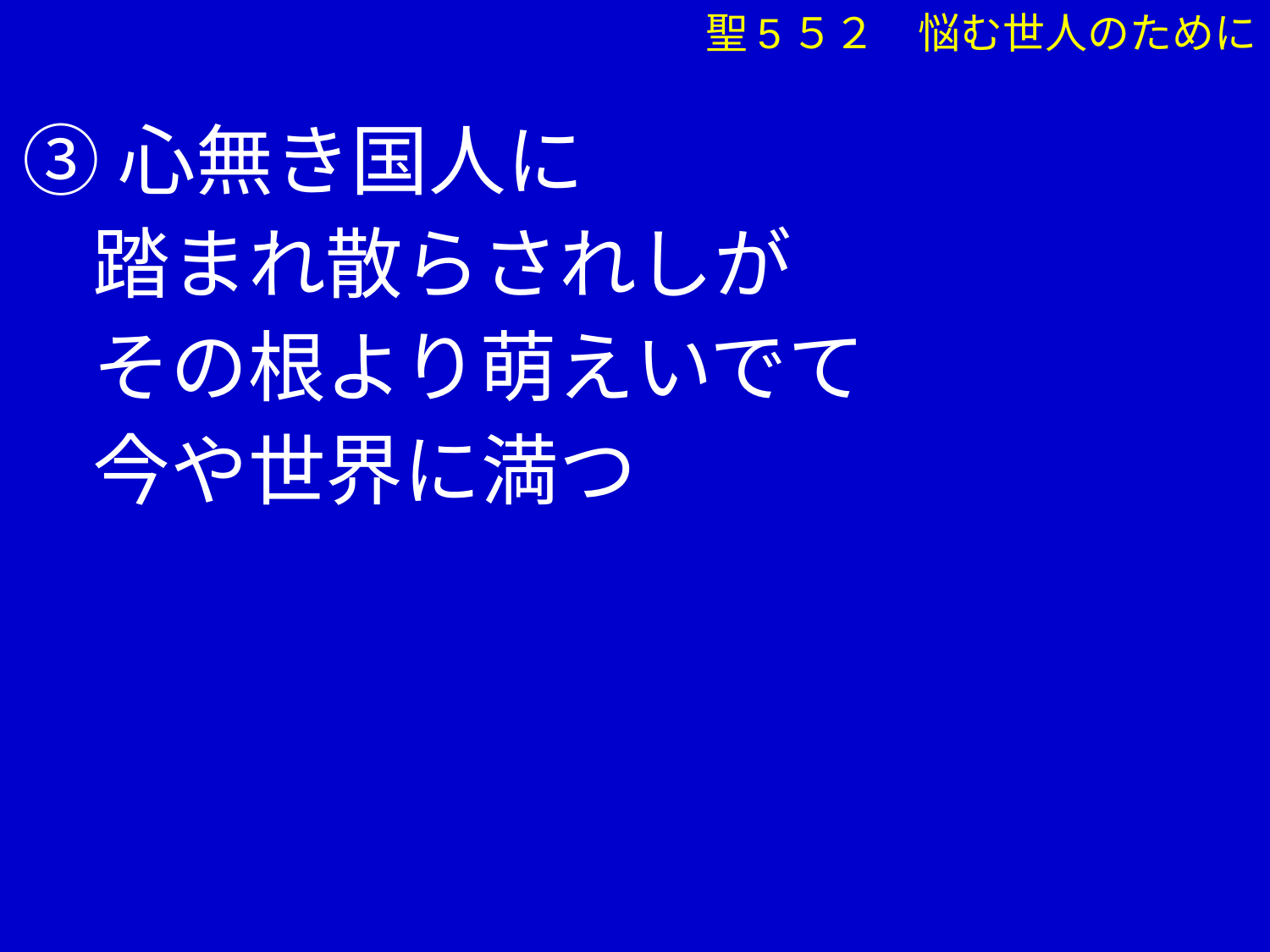

聖5５２　悩む世人のために
③心無き国人に
   踏まれ散らされしが
   その根より萌えいでて
   今や世界に満つ